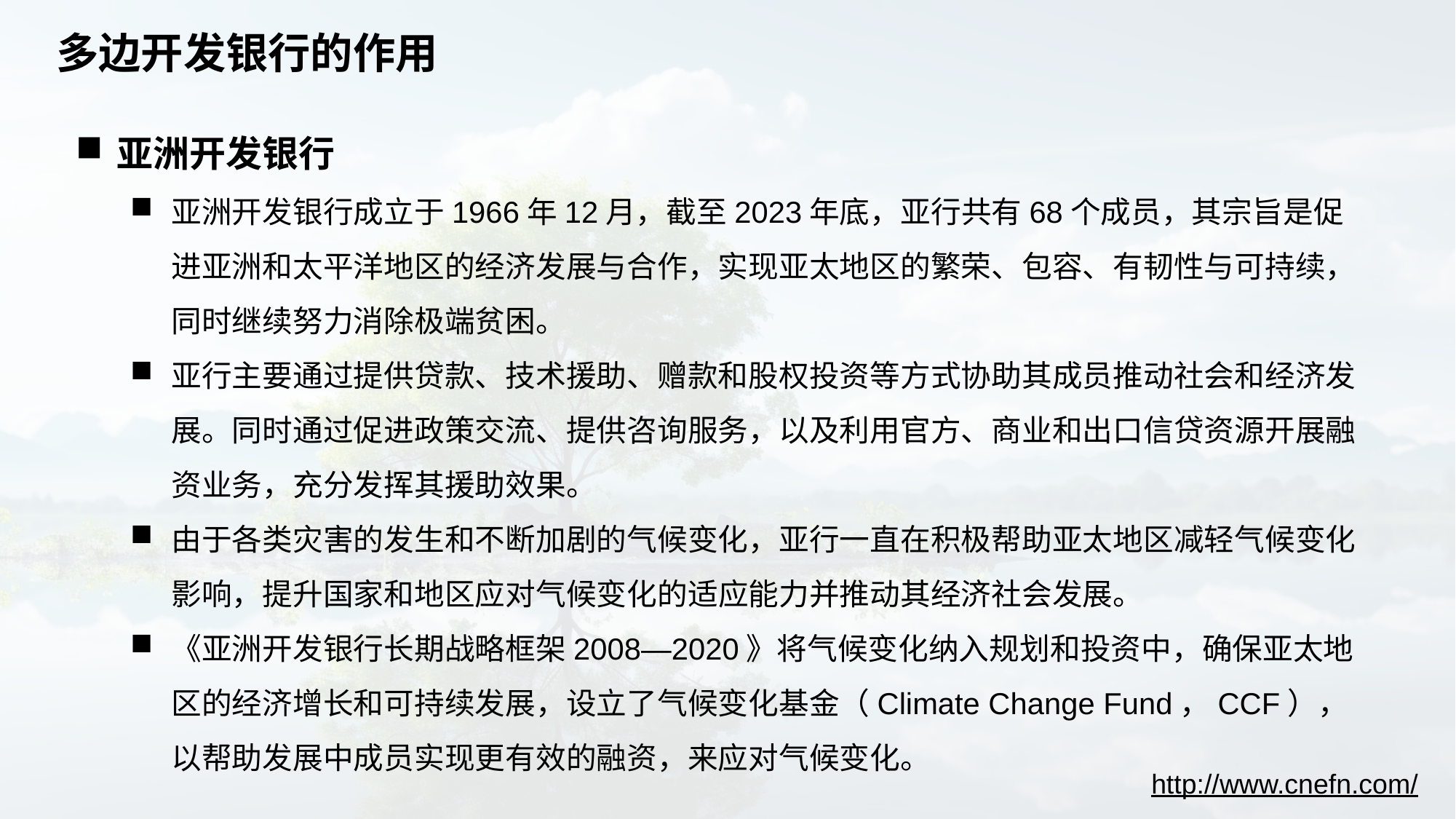

# 多边开发银行的作用
亚洲开发银行
亚洲开发银行成立于1966年12月，截至2023年底，亚行共有68个成员，其宗旨是促进亚洲和太平洋地区的经济发展与合作，实现亚太地区的繁荣、包容、有韧性与可持续，同时继续努力消除极端贫困。
亚行主要通过提供贷款、技术援助、赠款和股权投资等方式协助其成员推动社会和经济发展。同时通过促进政策交流、提供咨询服务，以及利用官方、商业和出口信贷资源开展融资业务，充分发挥其援助效果。
由于各类灾害的发生和不断加剧的气候变化，亚行一直在积极帮助亚太地区减轻气候变化影响，提升国家和地区应对气候变化的适应能力并推动其经济社会发展。
《亚洲开发银行长期战略框架2008—2020》将气候变化纳入规划和投资中，确保亚太地区的经济增长和可持续发展，设立了气候变化基金（Climate Change Fund，CCF），以帮助发展中成员实现更有效的融资，来应对气候变化。